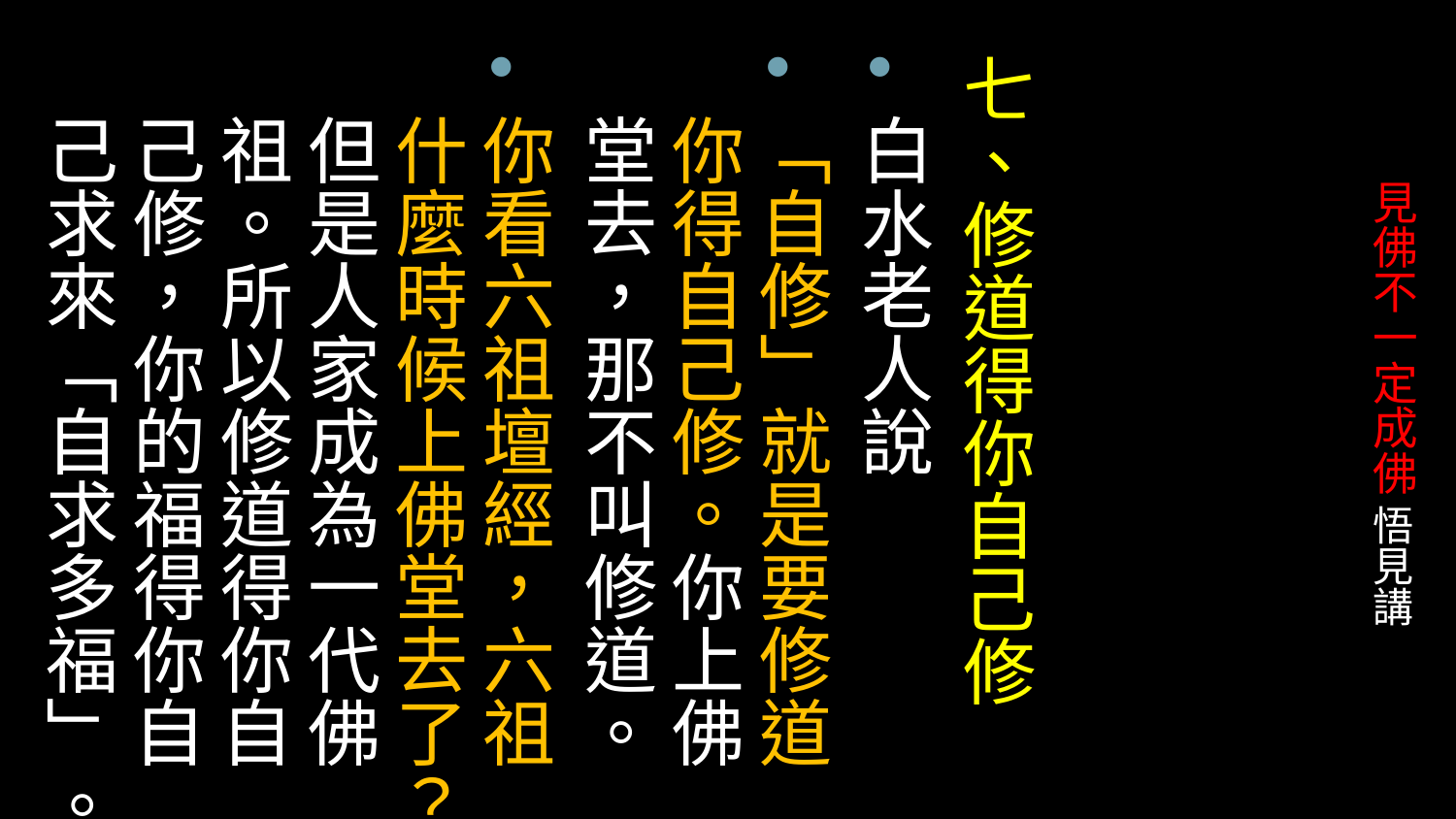

# 見佛不一定成佛 悟見講
七、修道得你自己修
白水老人說
「自修」就是要修道你得自己修。你上佛堂去，那不叫修道。
你看六祖壇經，六祖什麼時候上佛堂去了？但是人家成為一代佛祖。所以修道得你自己修，你的福得你自己求來「自求多福」。